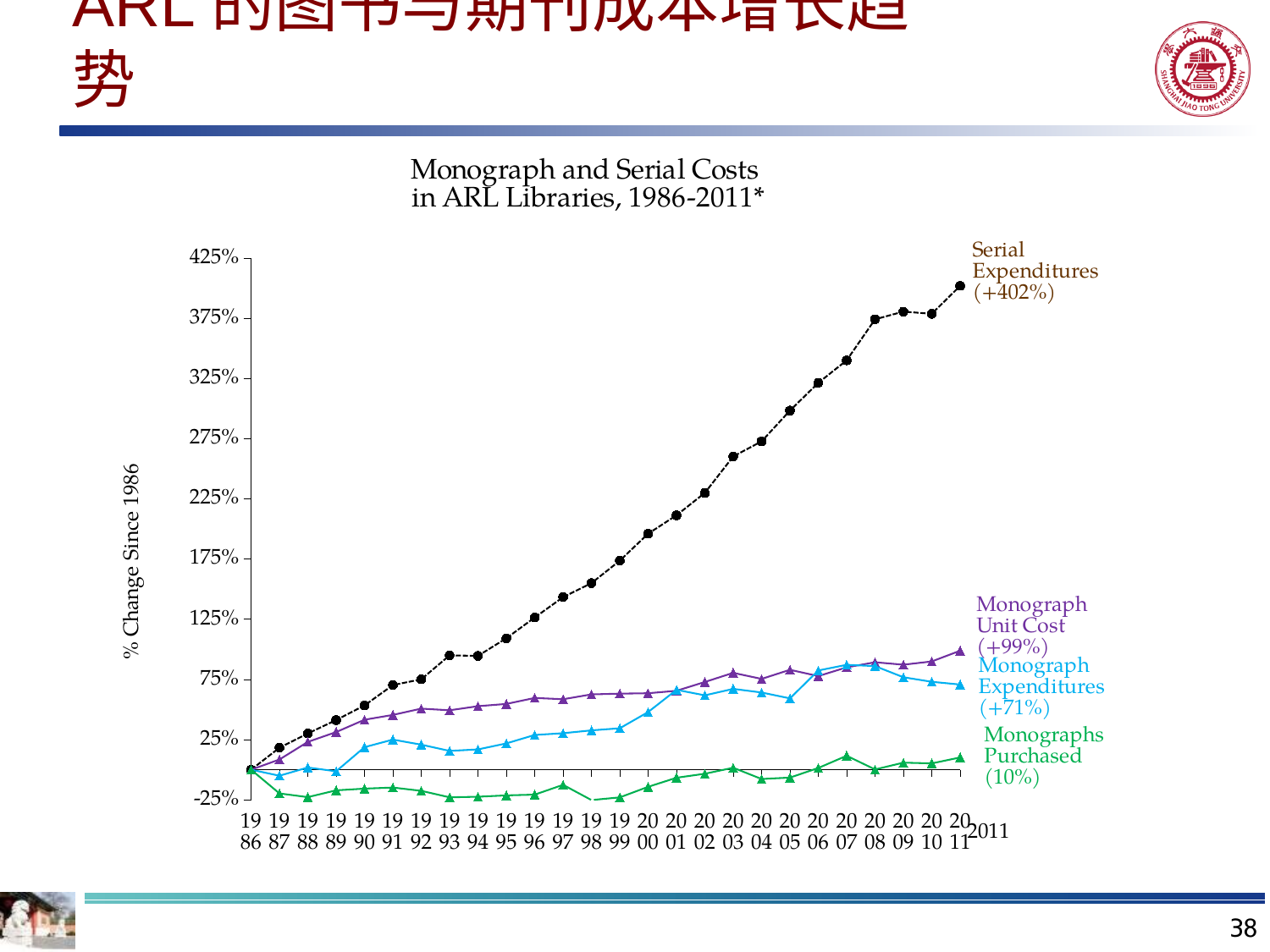

# ARL的图书与期刊成本增长趋势

### Chart:
Monograph and Serial Costs
in ARL Libraries, 1986-2011*

| Category |  |  |  |  |  |
|---|---|---|---|---|---|
| 1986 | 1986.0 | 0.0 | 0.0 | 0.0 | 0.0 |
| 1987 | 1987.0 | 0.1825161372003612 | 0.08499221979742325 | -0.050114889193277085 | -0.19703785305547944 |
| 1988 | 1988.0 | 0.30117028316556976 | 0.2307783705267488 | 0.018365316402607433 | -0.22769974601425988 |
| 1989 | 1989.0 | 0.41235403195337855 | 0.3128762947894076 | -0.013003225820844242 | -0.17127207074879888 |
| 1990 | 1990.0 | 0.5345728431370256 | 0.41534551117888807 | 0.1874831012497275 | -0.1570886502034949 |
| 1991 | 1991.0 | 0.7027862246450618 | 0.45512508927832807 | 0.2499390975732743 | -0.14798494445974494 |
| 1992 | 1992.0 | 0.7509865380523252 | 0.5075980672581618 | 0.20811229247442486 | -0.17541846445729897 |
| 1993 | 1993.0 | 0.9499052796530187 | 0.49388530427365046 | 0.15630462813825965 | -0.2292450809388301 |
| 1994 | 1994.0 | 0.945847220139042 | 0.5276689875937688 | 0.1687974336208175 | -0.22456317512775792 |
| 1995 | 1995.0 | 1.091853515676544 | 0.5463833100073588 | 0.21856163191733463 | -0.2133480216652897 |
| 1996 | 1996.0 | 1.2642806247701321 | 0.5962646445046931 | 0.2885570363496038 | -0.20710548058386252 |
| 1997 | 1997.0 | 1.4335937043288738 | 0.5854908766339297 | 0.3030299515011444 | -0.12555463753480828 |
| 1998 | 1998.0 | 1.5498142839819833 | 0.6256853931932103 | 0.3267038178905913 | -0.25190489305058444 |
| 1999 | 1999.0 | 1.7365070690341133 | 0.6320496848959066 | 0.34444984494732955 | -0.22970409131246508 |
| 2000 | 2000.0 | 1.9602398357267665 | 0.6351993471378162 | 0.4789241909793051 | -0.14244621928455584 |
| 2001 | 2001.0 | 2.1135945995873353 | 0.6557875297374175 | 0.6633483395723029 | -0.06686251109275079 |
| 2002 | 2002.0 | 2.299912578681701 | 0.7285761227579423 | 0.6176630422658413 | -0.033706661770556014 |
| 2003 | 2003.0 | 2.602417398211961 | 0.8046948255901956 | 0.6714990028064234 | 0.016187765843508166 |
| 2004 | 2004.0 | 2.728121399804045 | 0.7543167755666386 | 0.6413868798772105 | -0.07723614553688911 |
| 2005 | 2005.0 | 2.983529583113555 | 0.8298586997675006 | 0.592690816449461 | -0.06528657547660578 |
| 2006 | 2006.0 | 3.21392267171842 | 0.7775634855262085 | 0.8241923178169714 | 0.014244621928455587 |
| 2007 | 2007.0 | 3.400957525666024 | 0.8502014928974116 | 0.8713133954106785 | 0.11574711588481898 |
| 2008 | 2008.0 | 3.741622736090174 | 0.8927668440225274 | 0.8605276425629886 | 0.00200434529820374 |
| 2009 | 2009.0 | 3.8058615375930027 | 0.8724488450096654 | 0.7679854012644542 | 0.05860032436733071 |
| 2010 | 2010.0 | 3.7873221913337316 | 0.8994083487307358 | 0.7304349697748166 | 0.05225068086538769 |
| 2011 | 2011.0 | 4.019629103396711 | 0.9886336563560923 | 0.7076701363946694 | 0.10165549741424156 |
38